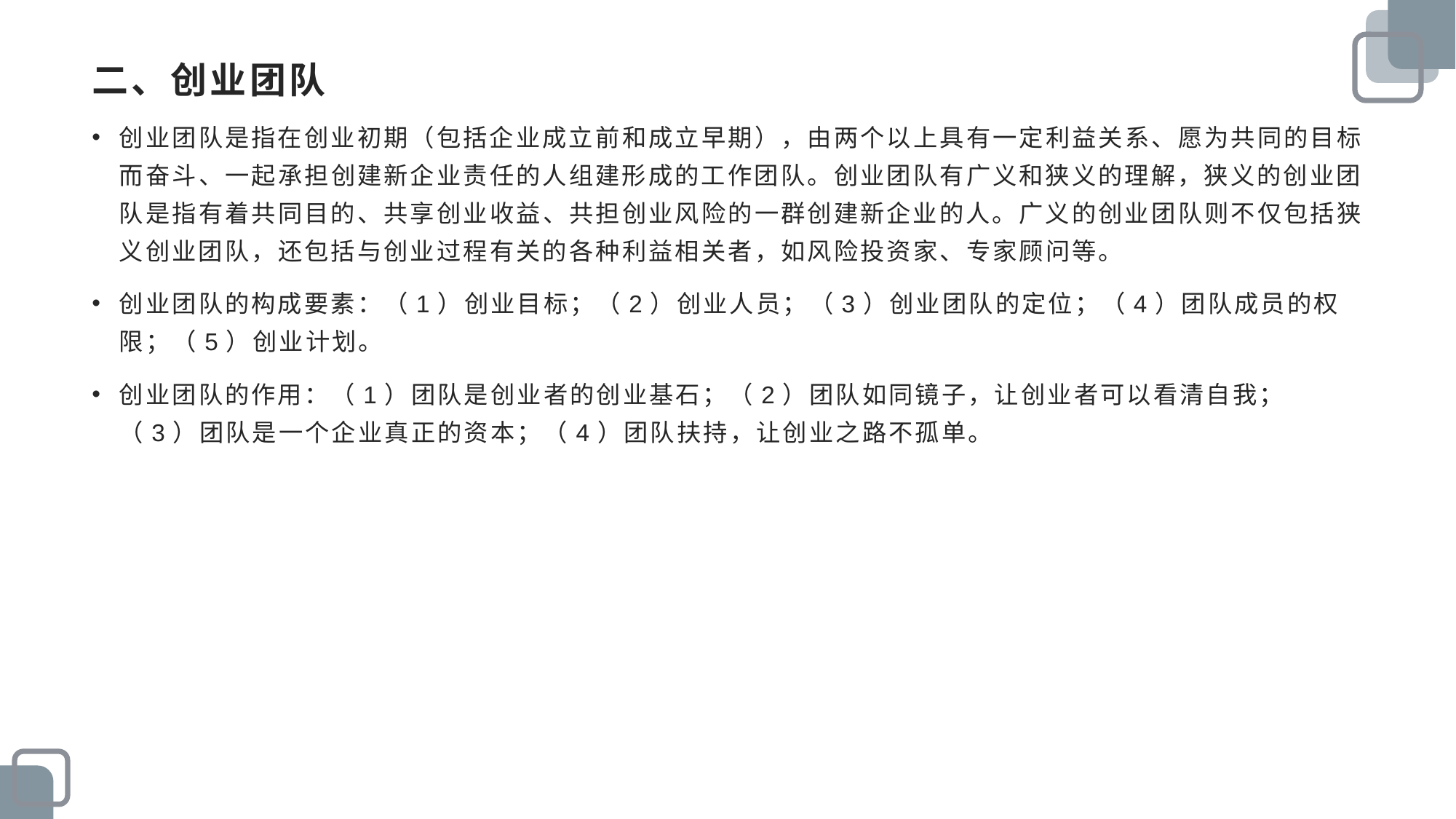

# 二、创业团队
创业团队是指在创业初期（包括企业成立前和成立早期），由两个以上具有一定利益关系、愿为共同的目标而奋斗、一起承担创建新企业责任的人组建形成的工作团队。创业团队有广义和狭义的理解，狭义的创业团队是指有着共同目的、共享创业收益、共担创业风险的一群创建新企业的人。广义的创业团队则不仅包括狭义创业团队，还包括与创业过程有关的各种利益相关者，如风险投资家、专家顾问等。
创业团队的构成要素：（1）创业目标；（2）创业人员；（3）创业团队的定位；（4）团队成员的权限；（5）创业计划。
创业团队的作用：（1）团队是创业者的创业基石；（2）团队如同镜子，让创业者可以看清自我；（3）团队是一个企业真正的资本；（4）团队扶持，让创业之路不孤单。